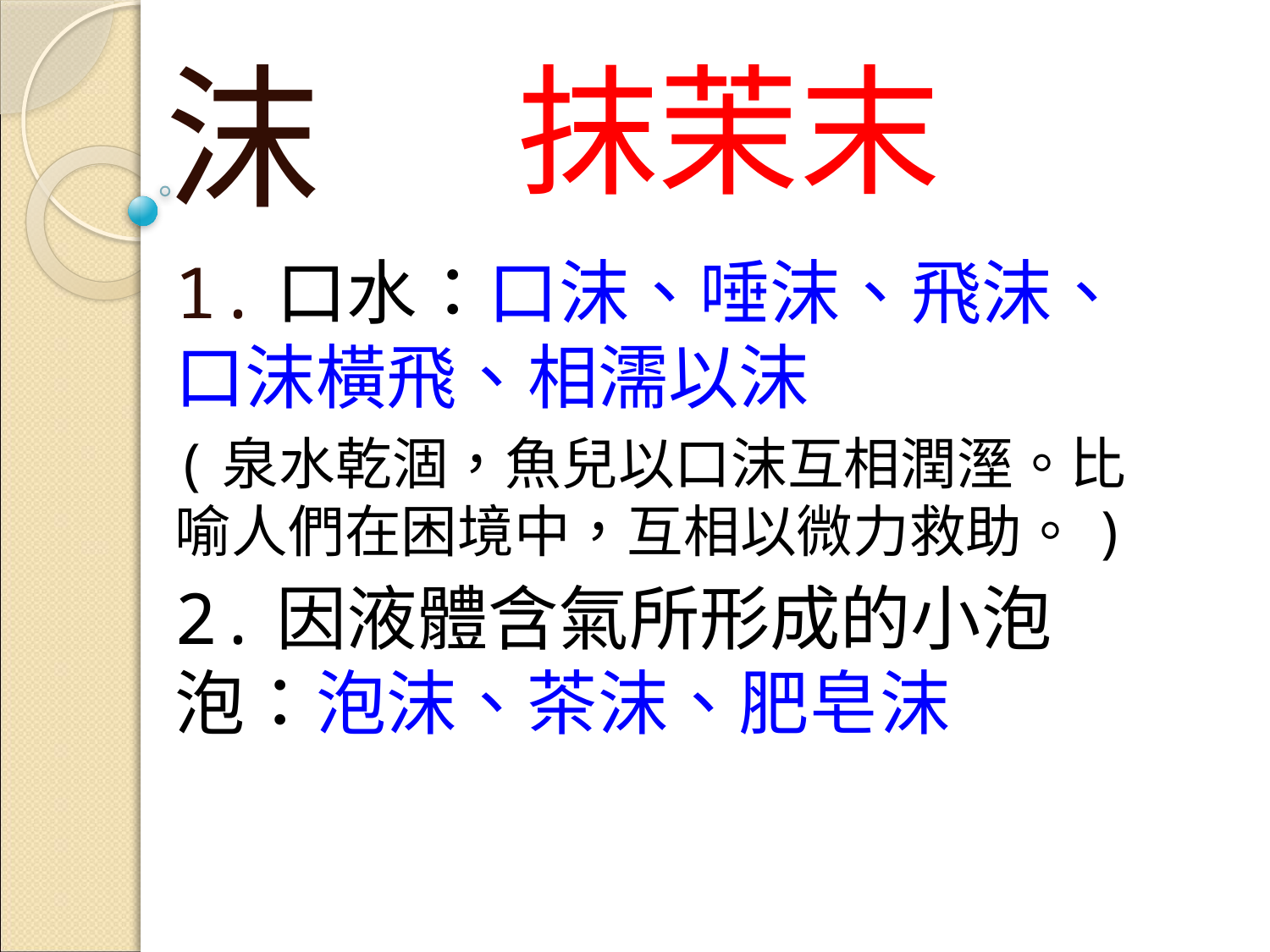

沫
# 抹茉末
1.口水：口沫、唾沫、飛沫、口沫橫飛、相濡以沫
(泉水乾涸，魚兒以口沫互相潤溼。比喻人們在困境中，互相以微力救助。)
2.因液體含氣所形成的小泡泡：泡沫、茶沫、肥皂沫